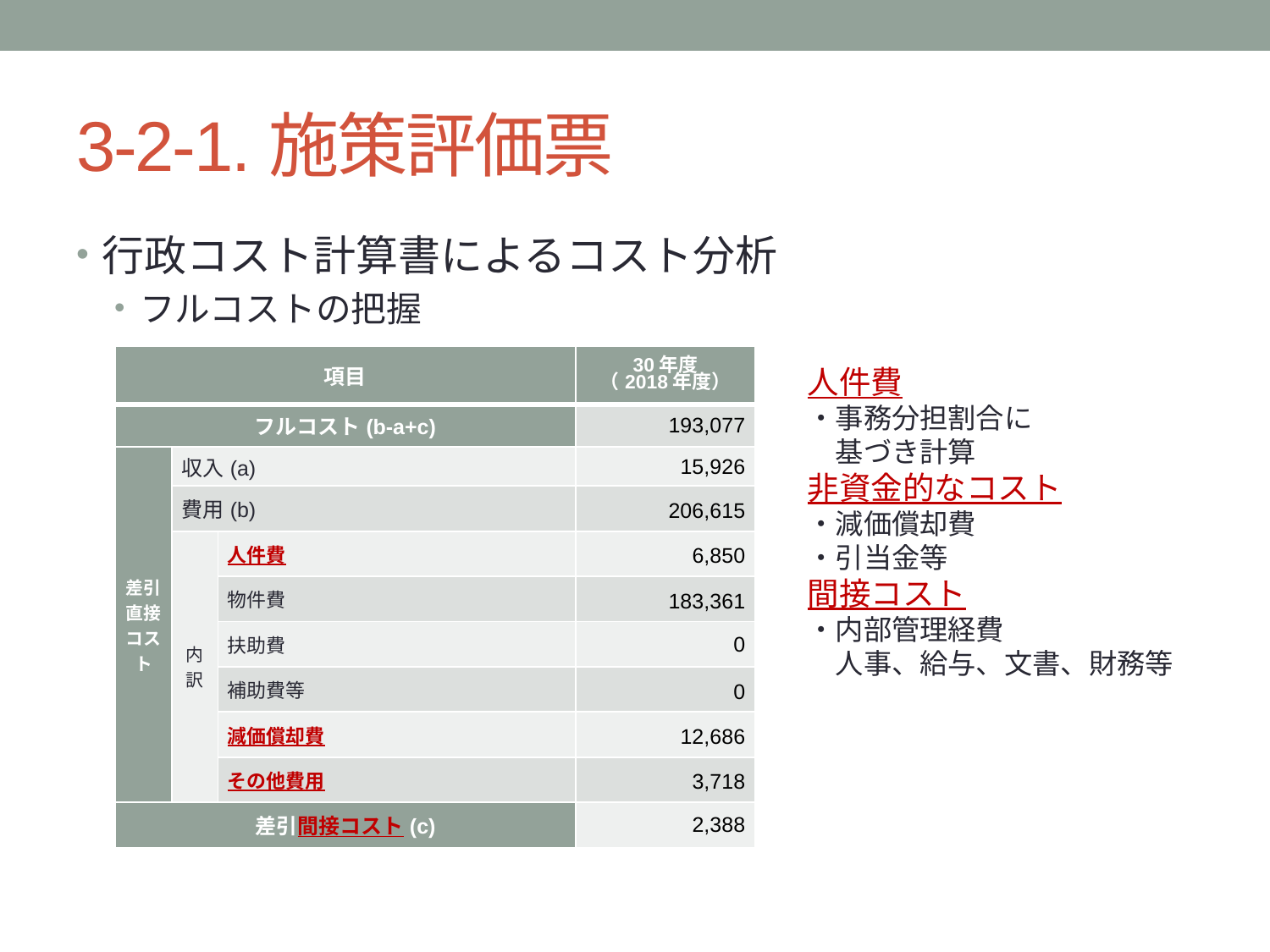

# 3-2-1.施策評価票
行政コスト計算書によるコスト分析
フルコストの把握
| 項目 |  |  | 30年度 （2018年度） |
| --- | --- | --- | --- |
| フルコスト(b-a+c) |  |  | 193,077 |
| 差引直接コスト | 収入(a) |  | 15,926 |
|  | 費用(b) |  | 206,615 |
|  | 内訳 | 人件費 | 6,850 |
|  |  | 物件費 | 183,361 |
|  |  | 扶助費 | 0 |
|  |  | 補助費等 | 0 |
|  |  | 減価償却費 | 12,686 |
|  |  | その他費用 | 3,718 |
| 差引間接コスト(c) |  |  | 2,388 |
人件費
・事務分担割合に
　基づき計算
非資金的なコスト
・減価償却費
・引当金等
間接コスト
・内部管理経費
　人事、給与、文書、財務等